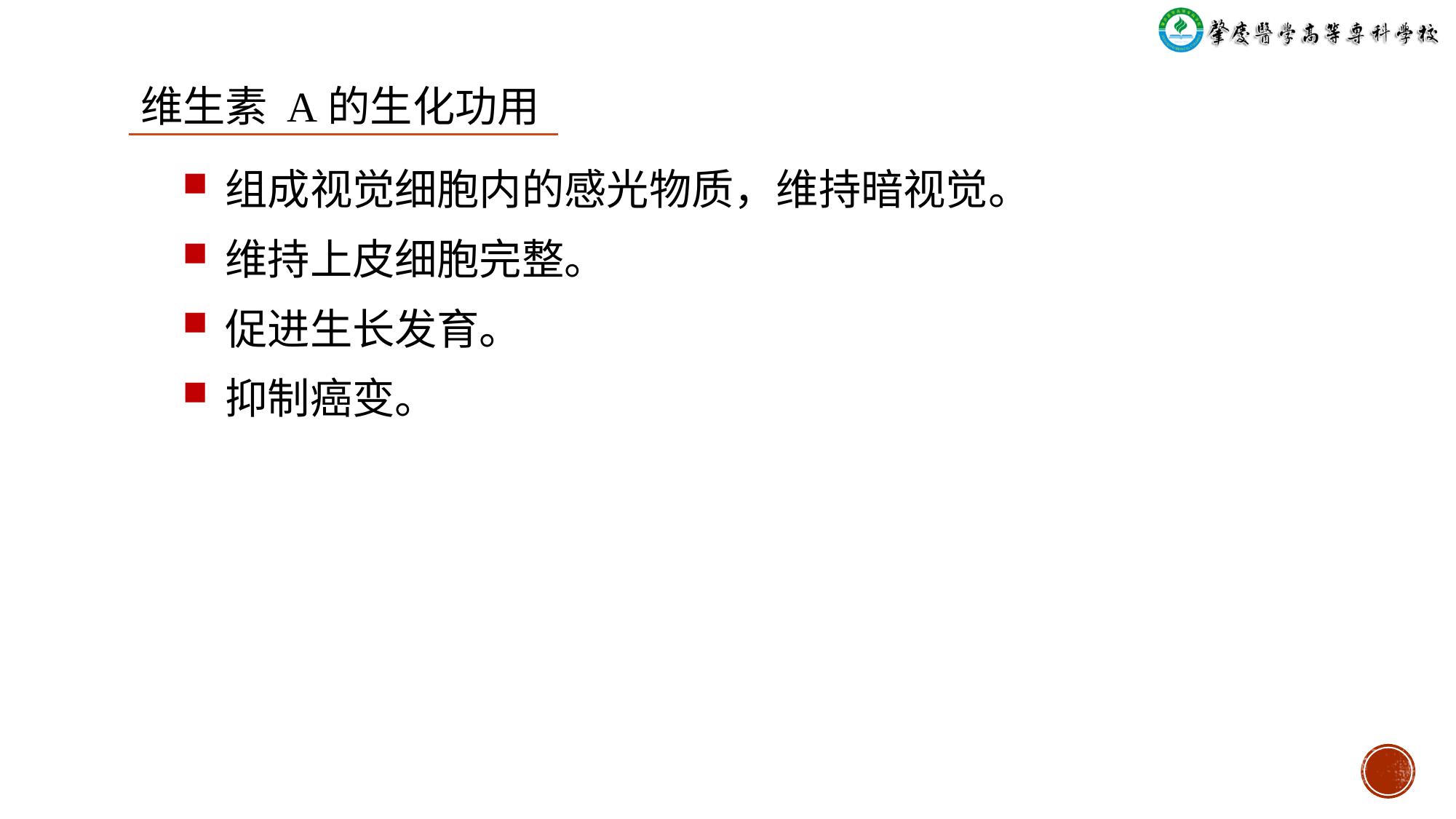

维生素 A的生化功用
组成视觉细胞内的感光物质，维持暗视觉。
维持上皮细胞完整。
促进生长发育。
抑制癌变。